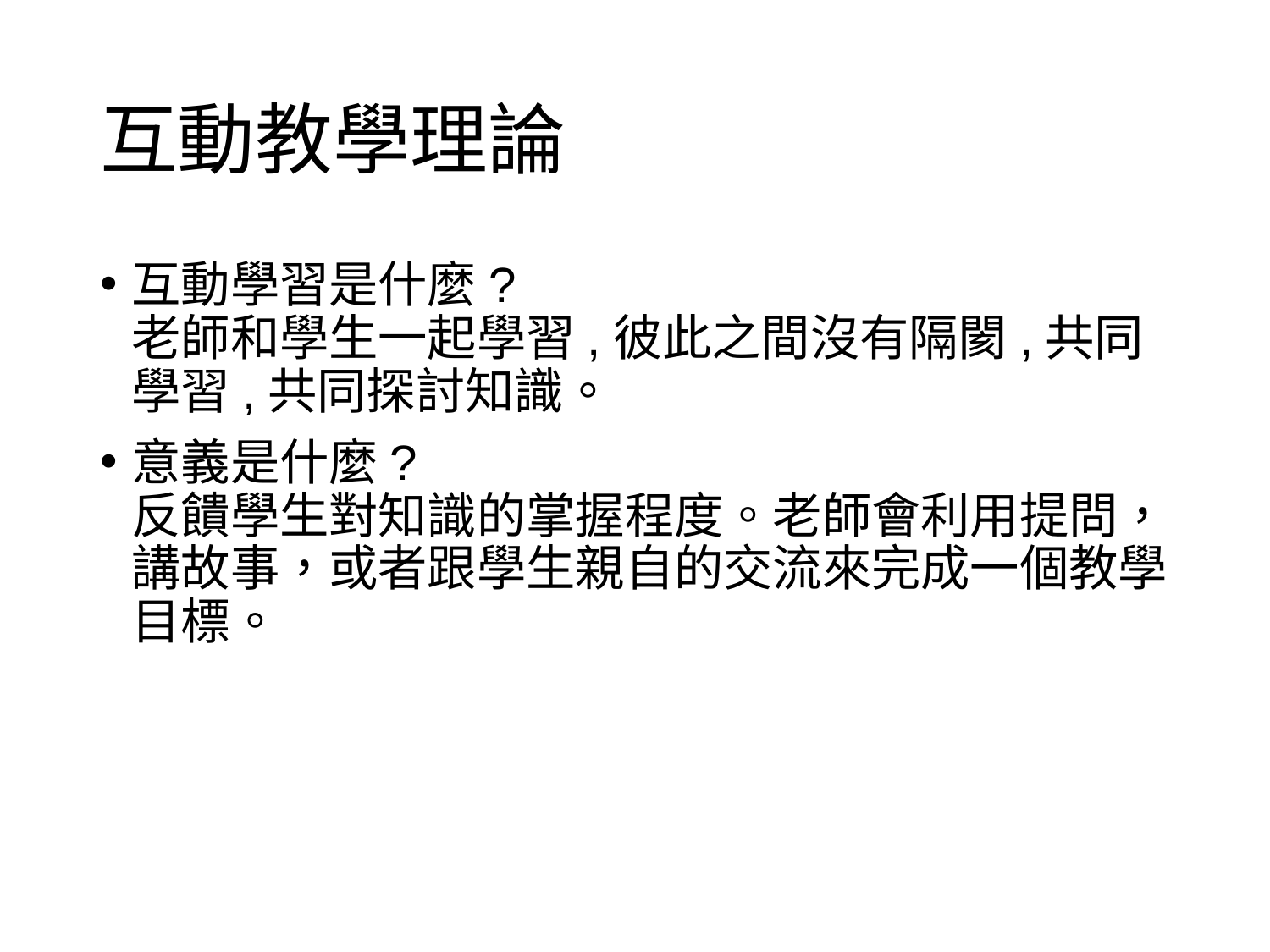

# 互動教學理論
互動學習是什麼?
老師和學生一起學習,彼此之間沒有隔閡,共同學習,共同探討知識。
意義是什麼?
反饋學生對知識的掌握程度。老師會利用提問，講故事，或者跟學生親自的交流來完成一個教學目標。